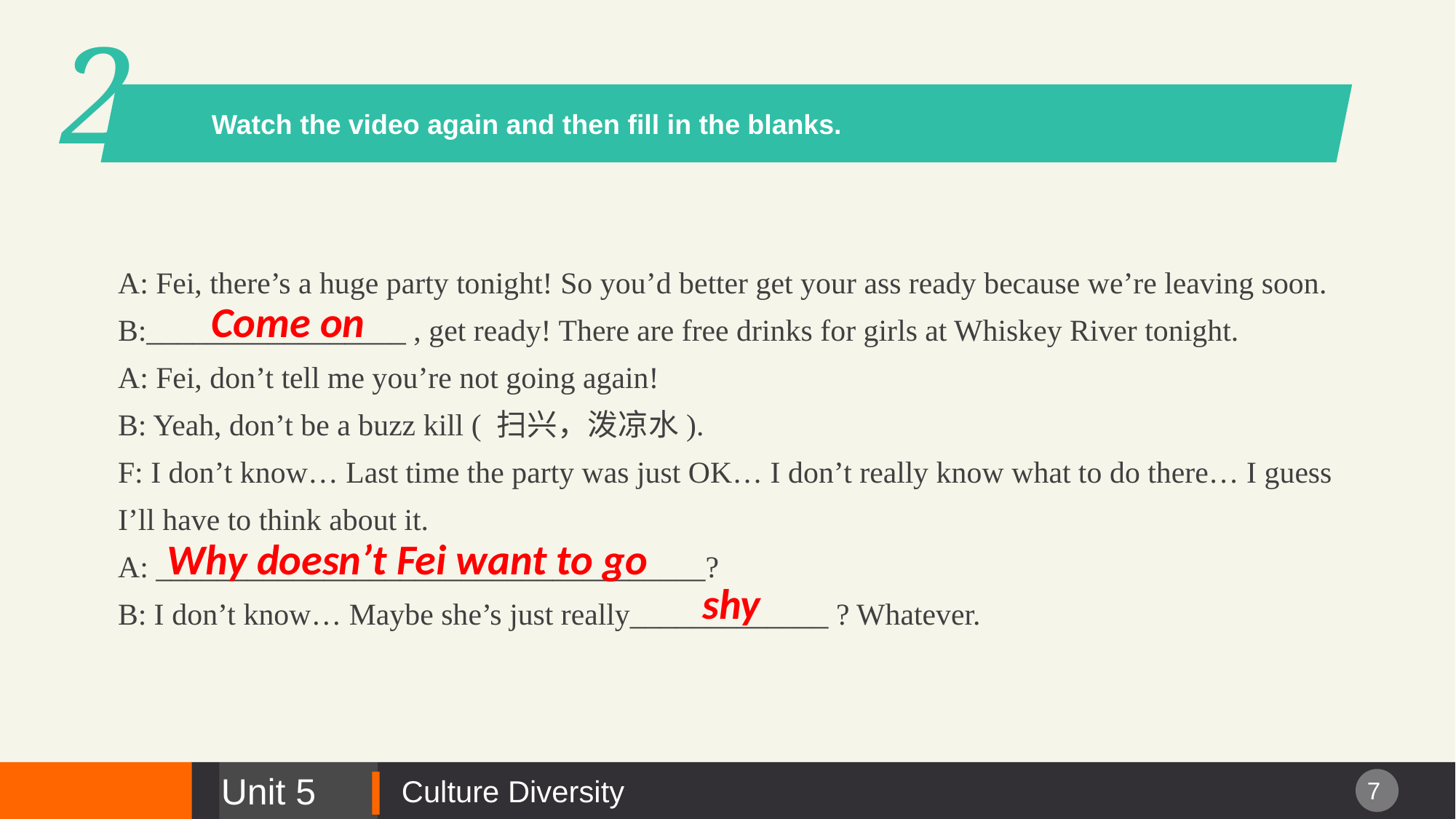

2
Watch the video again and then fill in the blanks.
A: Fei, there’s a huge party tonight! So you’d better get your ass ready because we’re leaving soon.
B:_________________ , get ready! There are free drinks for girls at Whiskey River tonight.
A: Fei, don’t tell me you’re not going again!
B: Yeah, don’t be a buzz kill ( 扫兴，泼凉水).
F: I don’t know… Last time the party was just OK… I don’t really know what to do there… I guess
I’ll have to think about it.
A: ____________________________________?
B: I don’t know… Maybe she’s just really_____________ ? Whatever.
Come on
 Why doesn’t Fei want to go
 shy